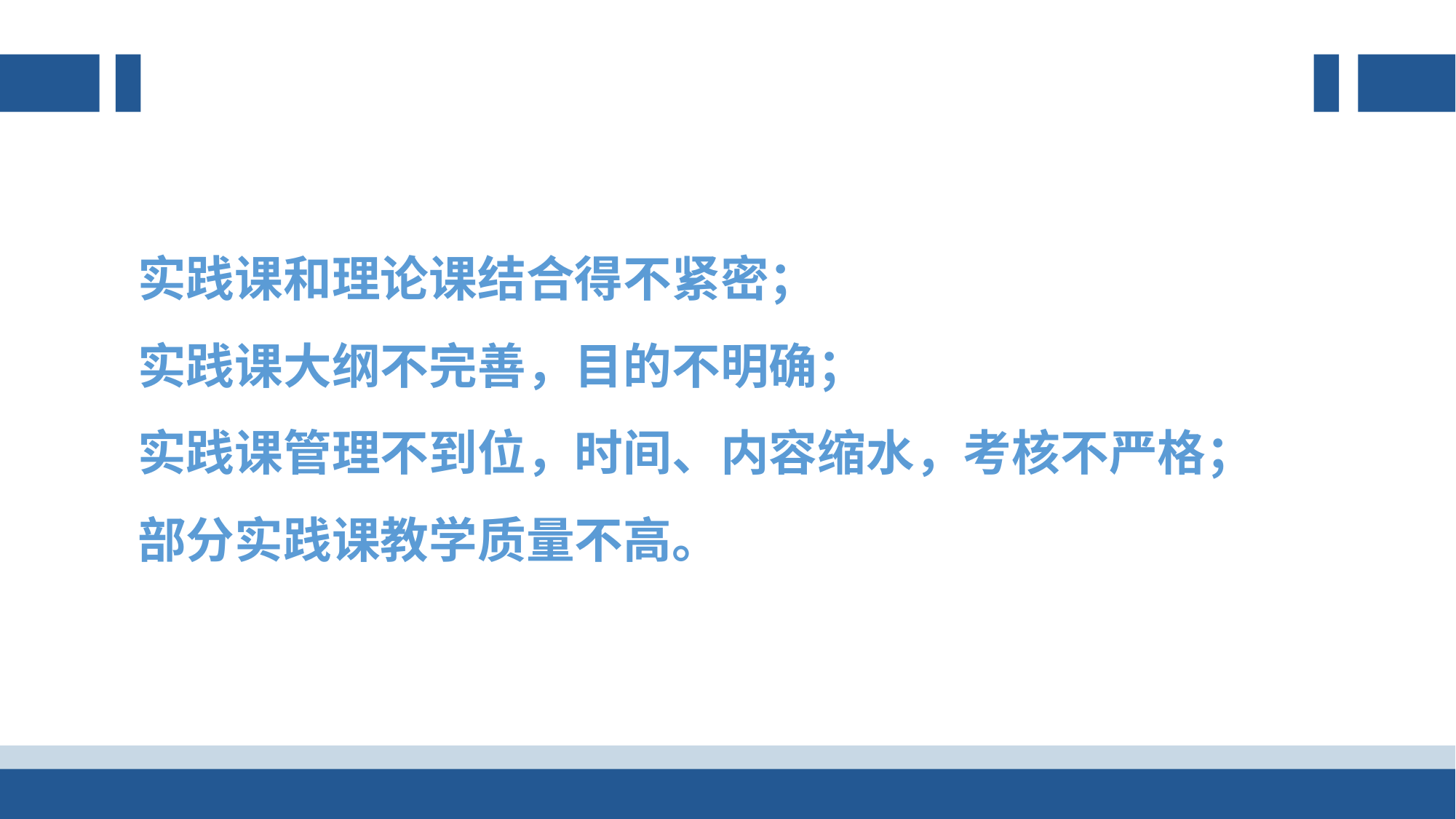

问题：
实践课和理论课结合得不紧密；
实践课大纲不完善，目的不明确；
实践课管理不到位，时间、内容缩水，考核不严格；
部分实践课教学质量不高。